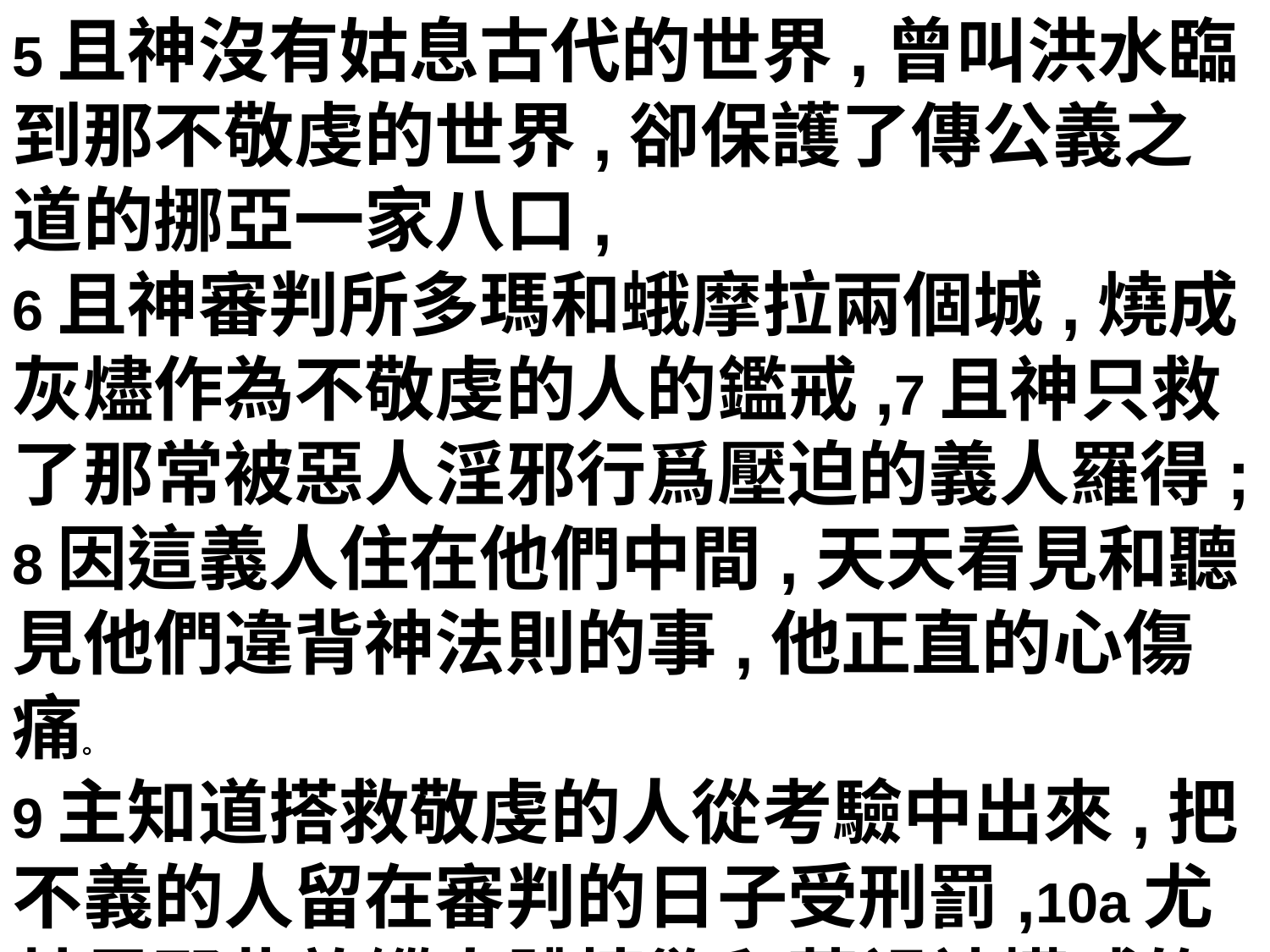

5且神沒有姑息古代的世界,曾叫洪水臨到那不敬虔的世界,卻保護了傳公義之道的挪亞一家八口,
6且神審判所多瑪和蛾摩拉兩個城,燒成灰燼作為不敬虔的人的鑑戒,7且神只救了那常被惡人淫邪行爲壓迫的義人羅得; 8因這義人住在他們中間,天天看見和聽見他們違背神法則的事,他正直的心傷痛。
9主知道搭救敬虔的人從考驗中出來,把不義的人留在審判的日子受刑罰,10a尤其是那些放縱肉體情慾和藐視神權威的人。